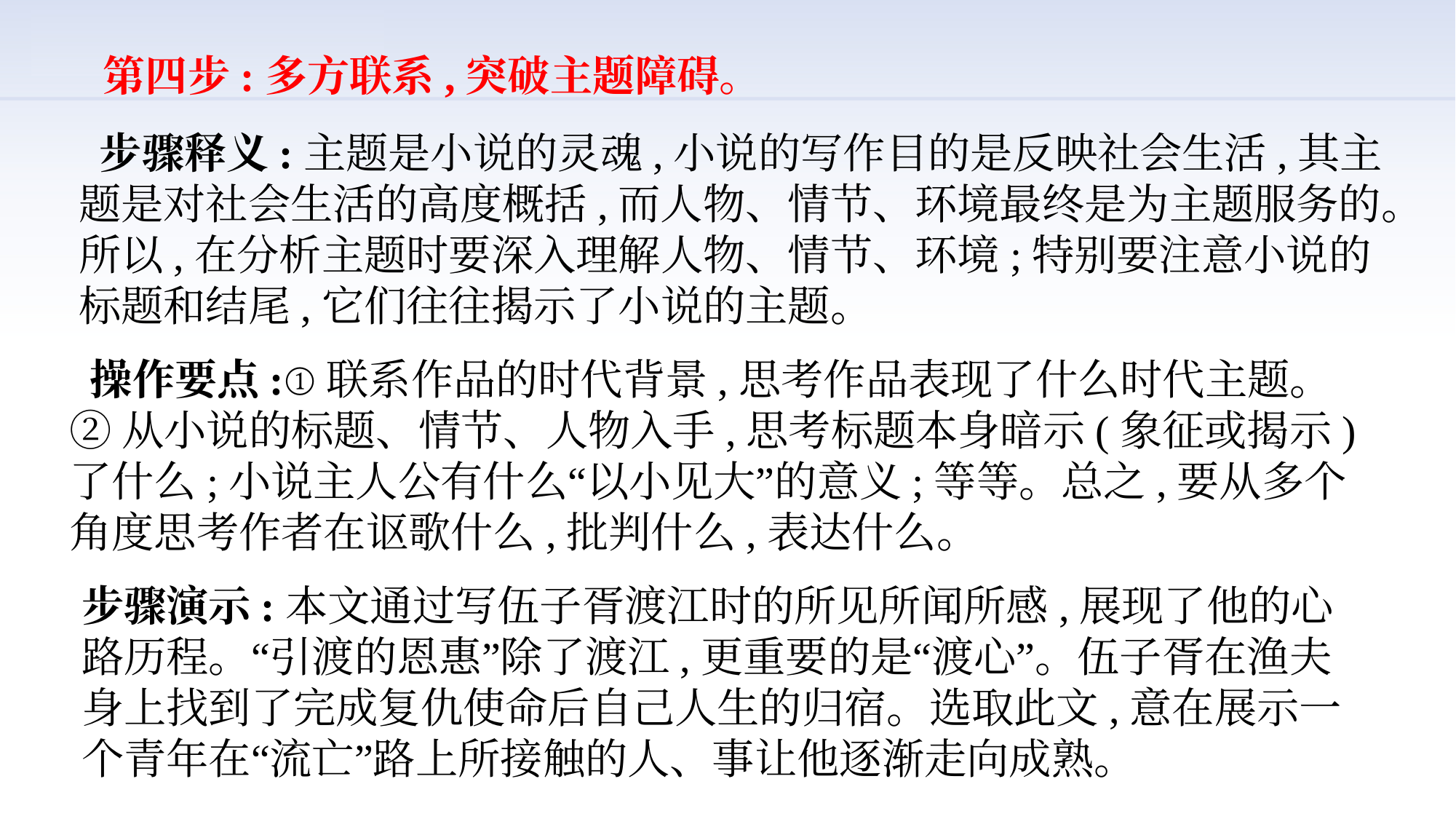

第四步:多方联系,突破主题障碍。
 步骤释义:主题是小说的灵魂,小说的写作目的是反映社会生活,其主题是对社会生活的高度概括,而人物、情节、环境最终是为主题服务的。所以,在分析主题时要深入理解人物、情节、环境;特别要注意小说的标题和结尾,它们往往揭示了小说的主题。
 操作要点:①联系作品的时代背景,思考作品表现了什么时代主题。
②从小说的标题、情节、人物入手,思考标题本身暗示(象征或揭示)了什么;小说主人公有什么“以小见大”的意义;等等。总之,要从多个角度思考作者在讴歌什么,批判什么,表达什么。
步骤演示:本文通过写伍子胥渡江时的所见所闻所感,展现了他的心路历程。“引渡的恩惠”除了渡江,更重要的是“渡心”。伍子胥在渔夫身上找到了完成复仇使命后自己人生的归宿。选取此文,意在展示一个青年在“流亡”路上所接触的人、事让他逐渐走向成熟。